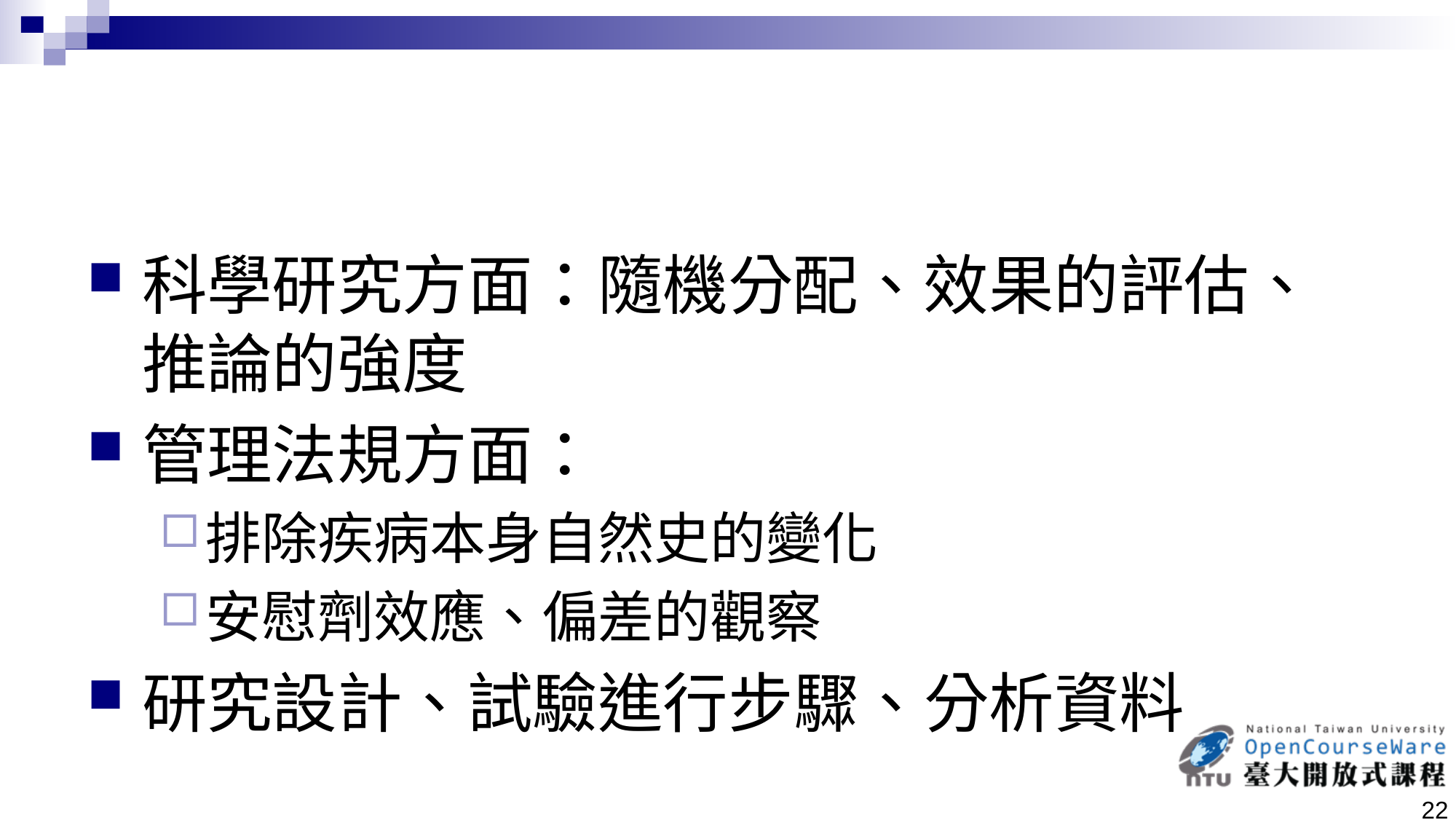

科學研究方面：隨機分配、效果的評估、推論的強度
管理法規方面：
排除疾病本身自然史的變化
安慰劑效應、偏差的觀察
研究設計、試驗進行步驟、分析資料
22